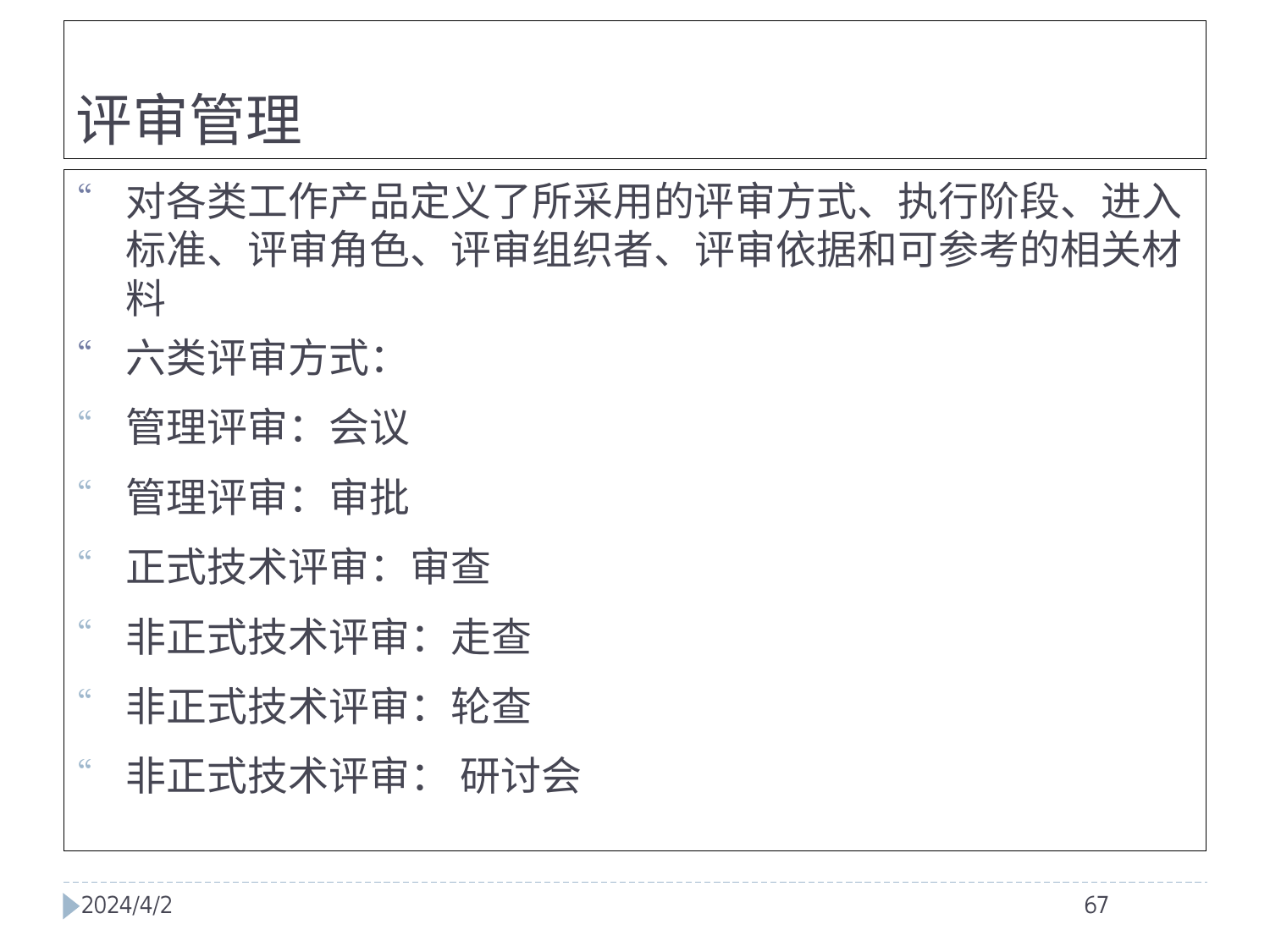

评审管理
对各类工作产品定义了所采用的评审方式、执行阶段、进入标准、评审角色、评审组织者、评审依据和可参考的相关材料
六类评审方式：
管理评审：会议
管理评审：审批
正式技术评审：审查
非正式技术评审：走查
非正式技术评审：轮查
非正式技术评审： 研讨会
2024/4/2
67